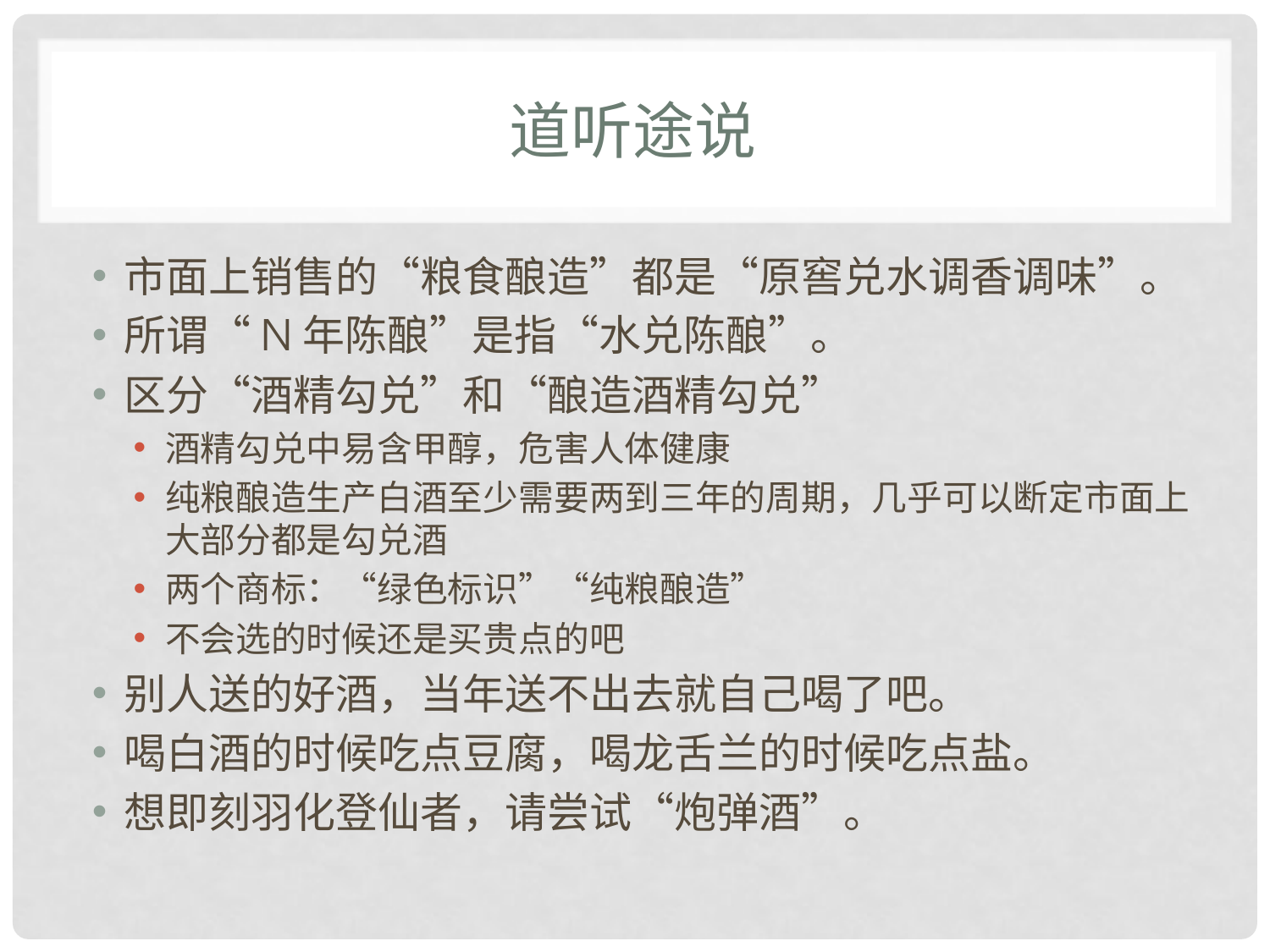

# 道听途说
市面上销售的“粮食酿造”都是“原窖兑水调香调味”。
所谓“N年陈酿”是指“水兑陈酿”。
区分“酒精勾兑”和“酿造酒精勾兑”
酒精勾兑中易含甲醇，危害人体健康
纯粮酿造生产白酒至少需要两到三年的周期，几乎可以断定市面上大部分都是勾兑酒
两个商标：“绿色标识”“纯粮酿造”
不会选的时候还是买贵点的吧
别人送的好酒，当年送不出去就自己喝了吧。
喝白酒的时候吃点豆腐，喝龙舌兰的时候吃点盐。
想即刻羽化登仙者，请尝试“炮弹酒”。